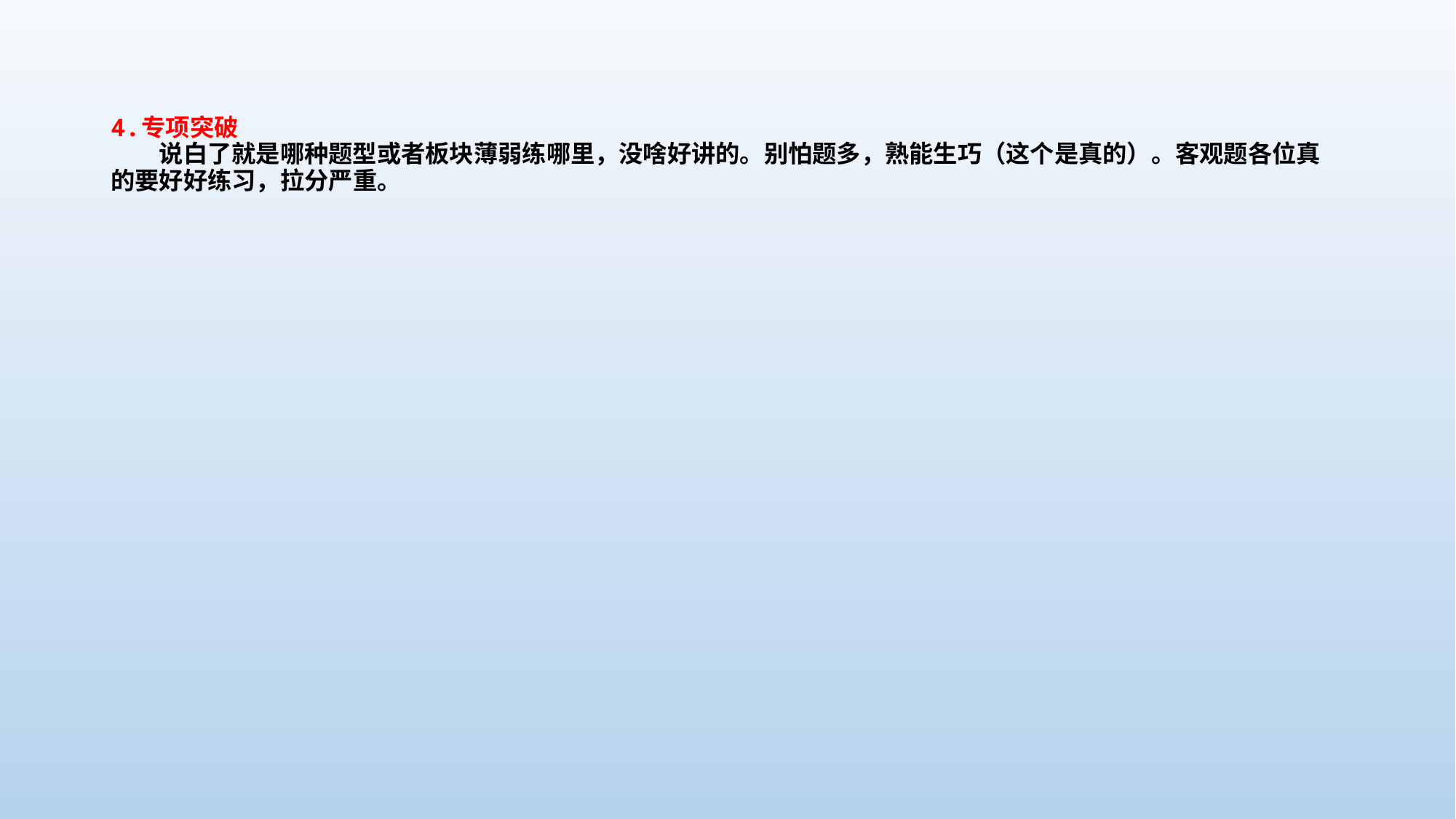

# 4.专项突破 　　说白了就是哪种题型或者板块薄弱练哪里，没啥好讲的。别怕题多，熟能生巧（这个是真的）。客观题各位真的要好好练习，拉分严重。